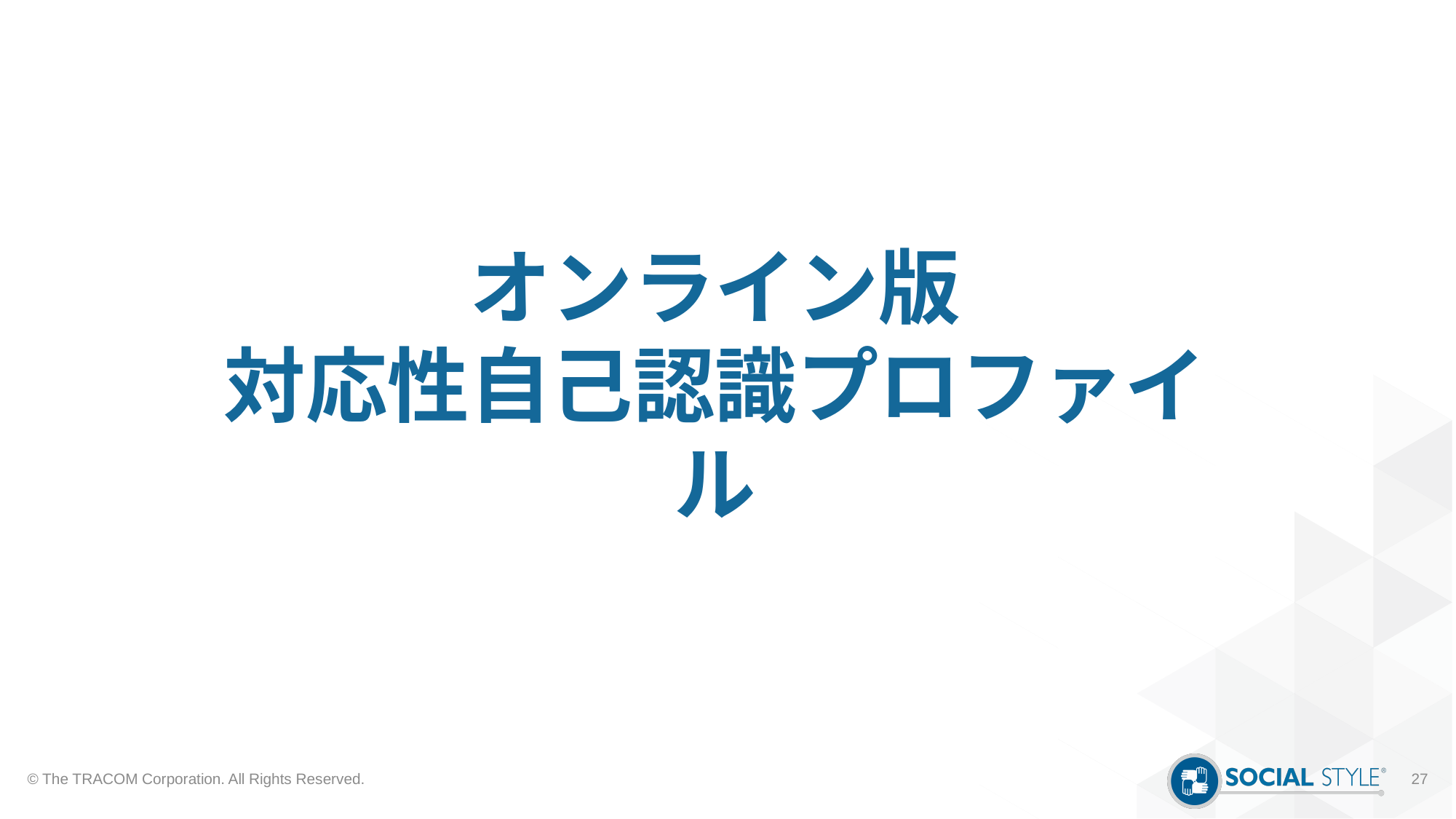

# オンライン版 対応性自己認識プロファイル
© The TRACOM Corporation. All Rights Reserved.
27